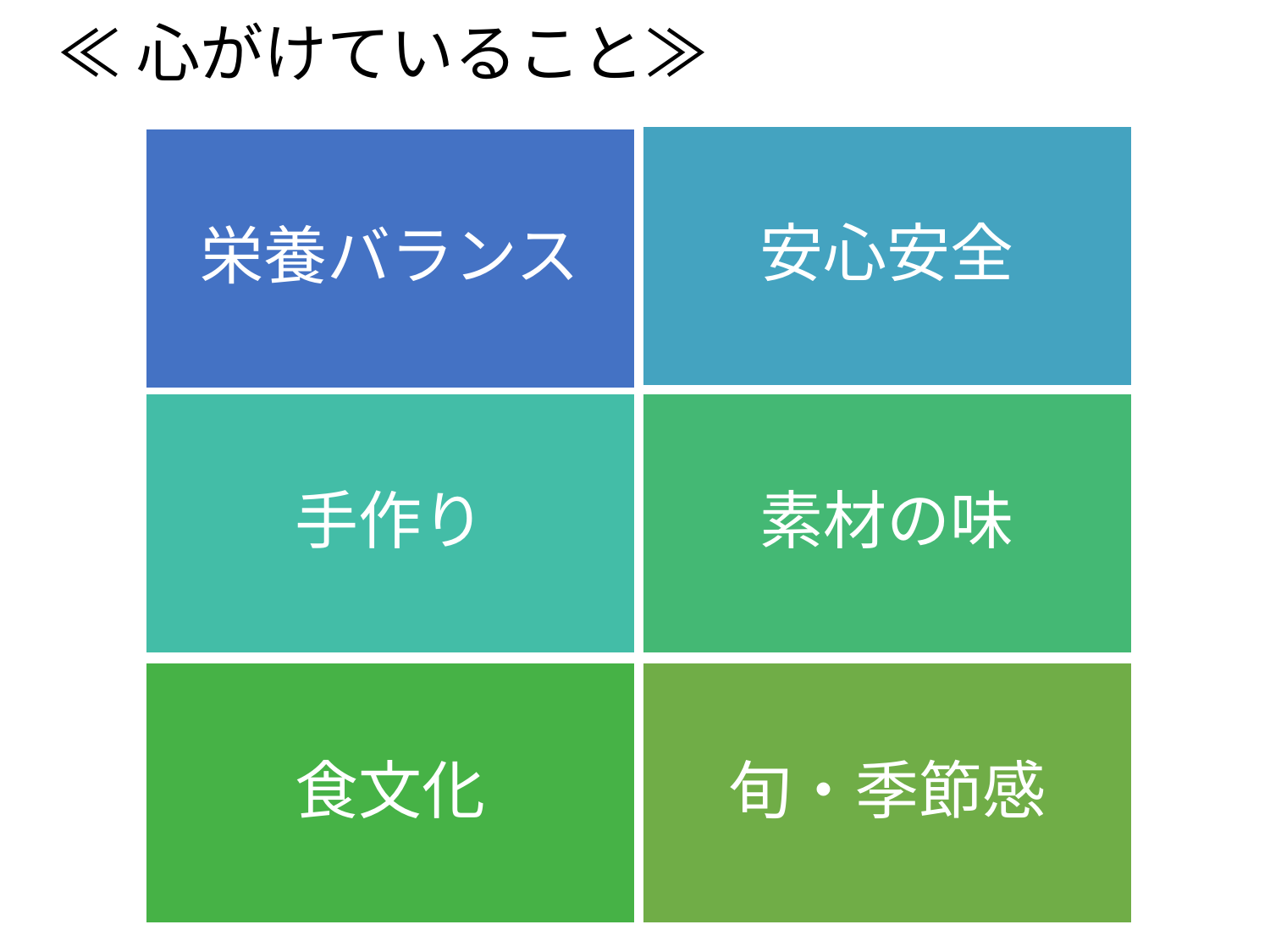

# ≪心がけていること≫
栄養バランス
安心安全
手作り
素材の味
食文化
旬・季節感